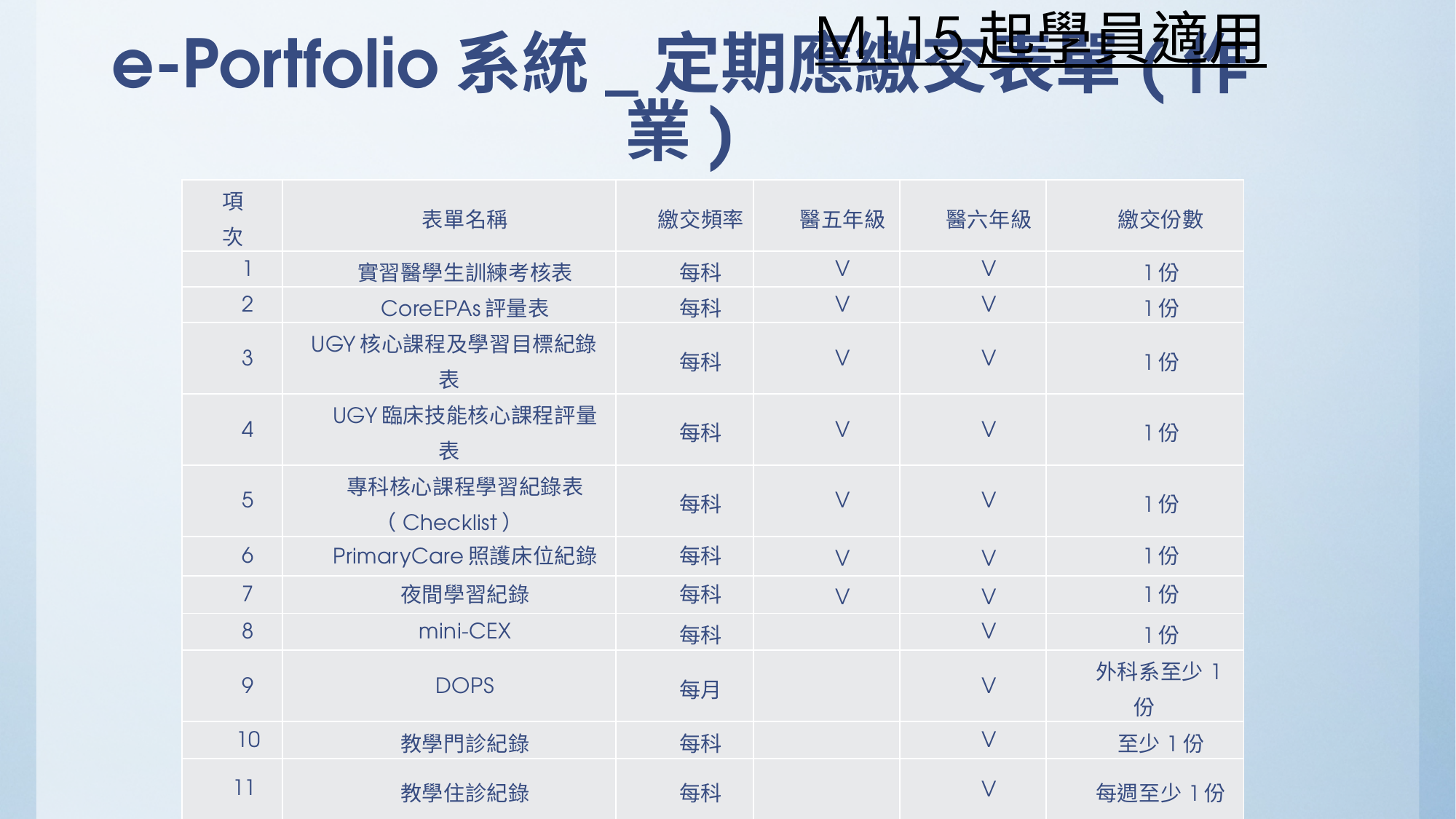

M115起學員適用
# e-Portfolio系統_定期應繳交表單(作業)
| 項 次 | 表單名稱 | 繳交頻率 | 醫五年級 | 醫六年級 | 繳交份數 |
| --- | --- | --- | --- | --- | --- |
| 1 | 實習醫學生訓練考核表 | 每科 | V | V | 1份 |
| 2 | CoreEPAs評量表 | 每科 | V | V | 1份 |
| 3 | UGY核心課程及學習目標紀錄表 | 每科 | V | V | 1份 |
| 4 | UGY臨床技能核心課程評量表 | 每科 | V | V | 1份 |
| 5 | 專科核心課程學習紀錄表（Checklist） | 每科 | V | V | 1份 |
| 6 | PrimaryCare照護床位紀錄 | 每科 | V | V | 1份 |
| 7 | 夜間學習紀錄 | 每科 | V | V | 1份 |
| 8 | mini-CEX | 每科 |  | V | 1份 |
| 9 | DOPS | 每月 |  | V | 外科系至少1份 |
| 10 | 教學門診紀錄 | 每科 |  | V | 至少1份 |
| 11 | 教學住診紀錄 | 每科 |  | V | 每週至少1份 |

均為電子表單無須紙本作業，相關內容詳如三總總綱、科部訓練計畫、
e-portfolio系統公告